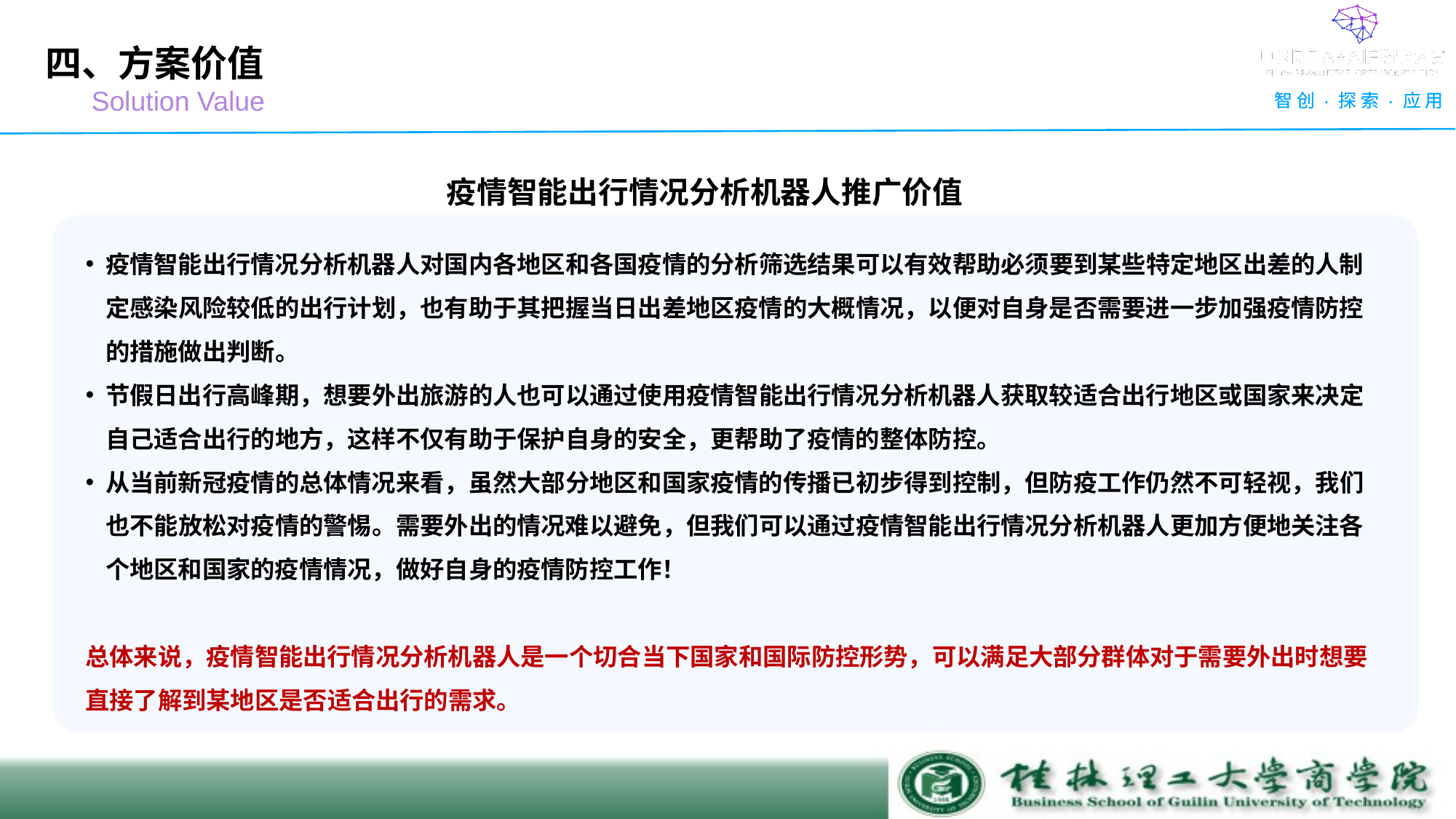

四、方案价值
      Solution Value
疫情智能出行情况分析机器人推广价值

疫情智能出行情况分析机器人对国内各地区和各国疫情的分析筛选结果可以有效帮助必须要到某些特定地区出差的人制定感染风险较低的出行计划，也有助于其把握当日出差地区疫情的大概情况，以便对自身是否需要进一步加强疫情防控的措施做出判断。
节假日出行高峰期，想要外出旅游的人也可以通过使用疫情智能出行情况分析机器人获取较适合出行地区或国家来决定自己适合出行的地方，这样不仅有助于保护自身的安全，更帮助了疫情的整体防控。
从当前新冠疫情的总体情况来看，虽然大部分地区和国家疫情的传播已初步得到控制，但防疫工作仍然不可轻视，我们也不能放松对疫情的警惕。需要外出的情况难以避免，但我们可以通过疫情智能出行情况分析机器人更加方便地关注各个地区和国家的疫情情况，做好自身的疫情防控工作！

总体来说，疫情智能出行情况分析机器人是一个切合当下国家和国际防控形势，可以满足大部分群体对于需要外出时想要直接了解到某地区是否适合出行的需求。